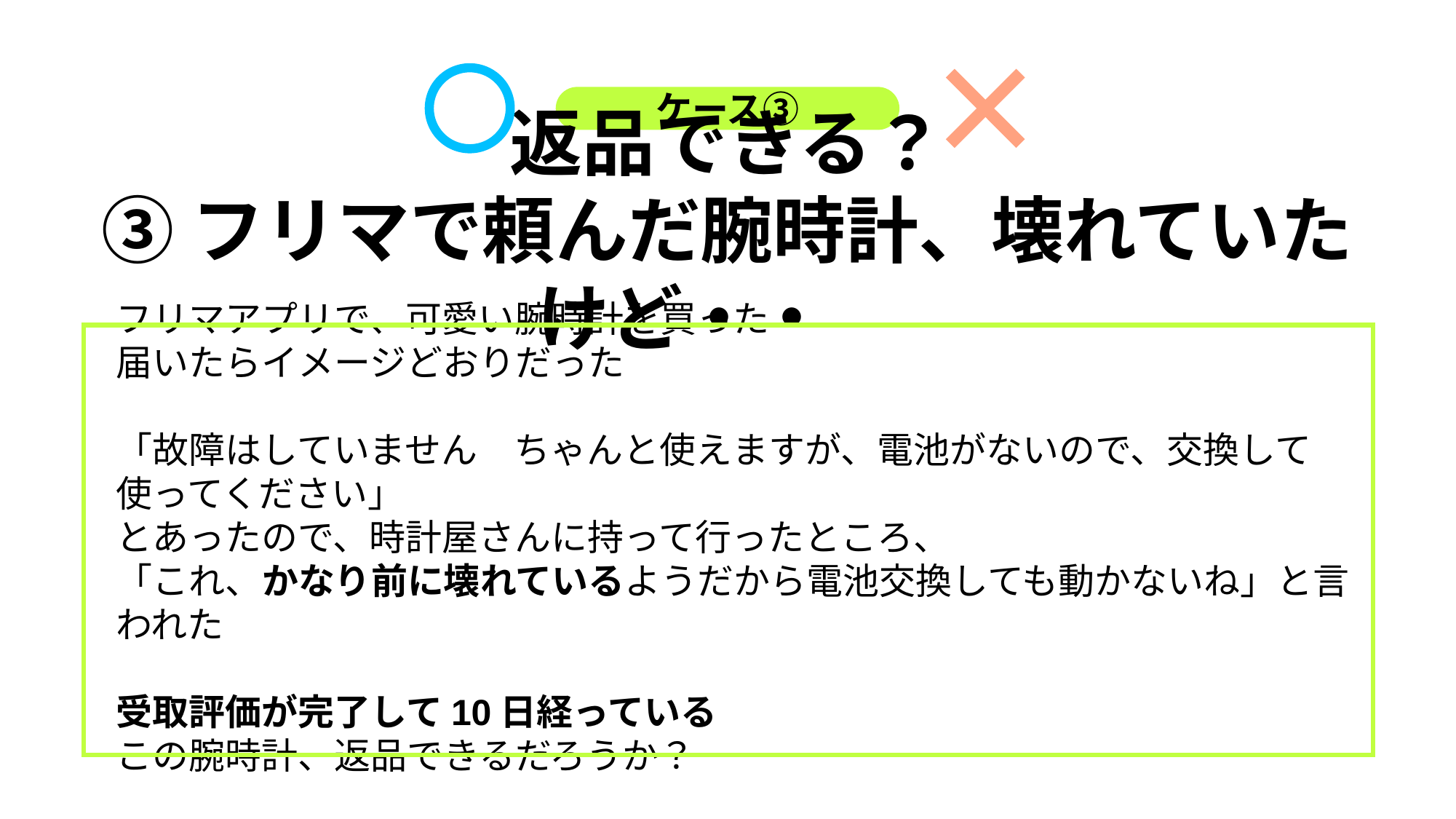

ケース③
返品できる？
③フリマで頼んだ腕時計、壊れていたけど・・

フリマアプリで、可愛い腕時計を買った
届いたらイメージどおりだった

「故障はしていません　ちゃんと使えますが、電池がないので、交換して使ってください」
とあったので、時計屋さんに持って行ったところ、
「これ、かなり前に壊れているようだから電池交換しても動かないね」と言われた

受取評価が完了して10日経っている
この腕時計、返品できるだろうか？